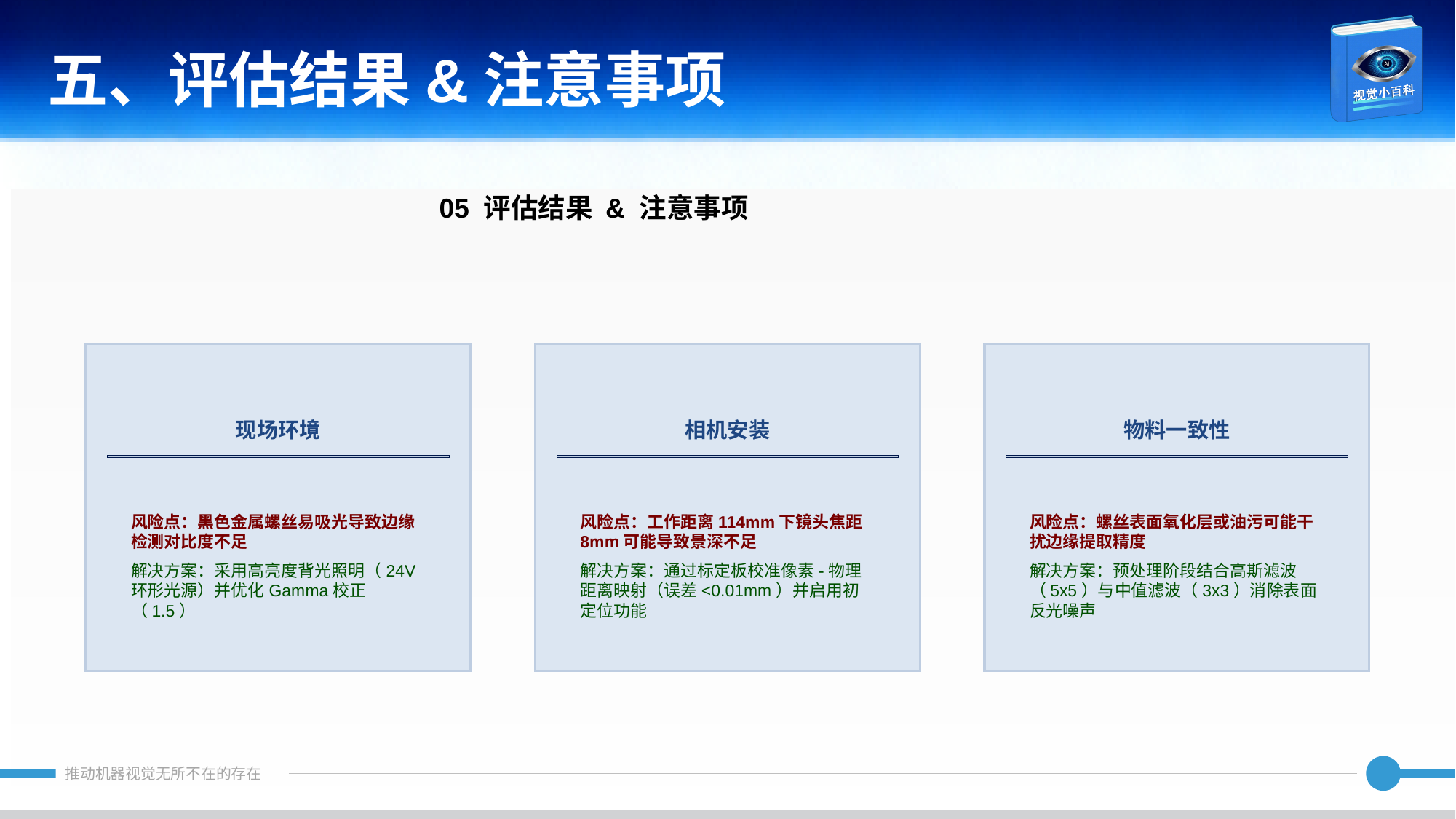

五、评估结果&注意事项

05 评估结果 & 注意事项

现场环境

相机安装

物料一致性

风险点：黑色金属螺丝易吸光导致边缘检测对比度不足
解决方案：采用高亮度背光照明（24V环形光源）并优化Gamma校正（1.5）

风险点：工作距离114mm下镜头焦距8mm可能导致景深不足
解决方案：通过标定板校准像素-物理距离映射（误差<0.01mm）并启用初定位功能

风险点：螺丝表面氧化层或油污可能干扰边缘提取精度
解决方案：预处理阶段结合高斯滤波（5x5）与中值滤波（3x3）消除表面反光噪声
10